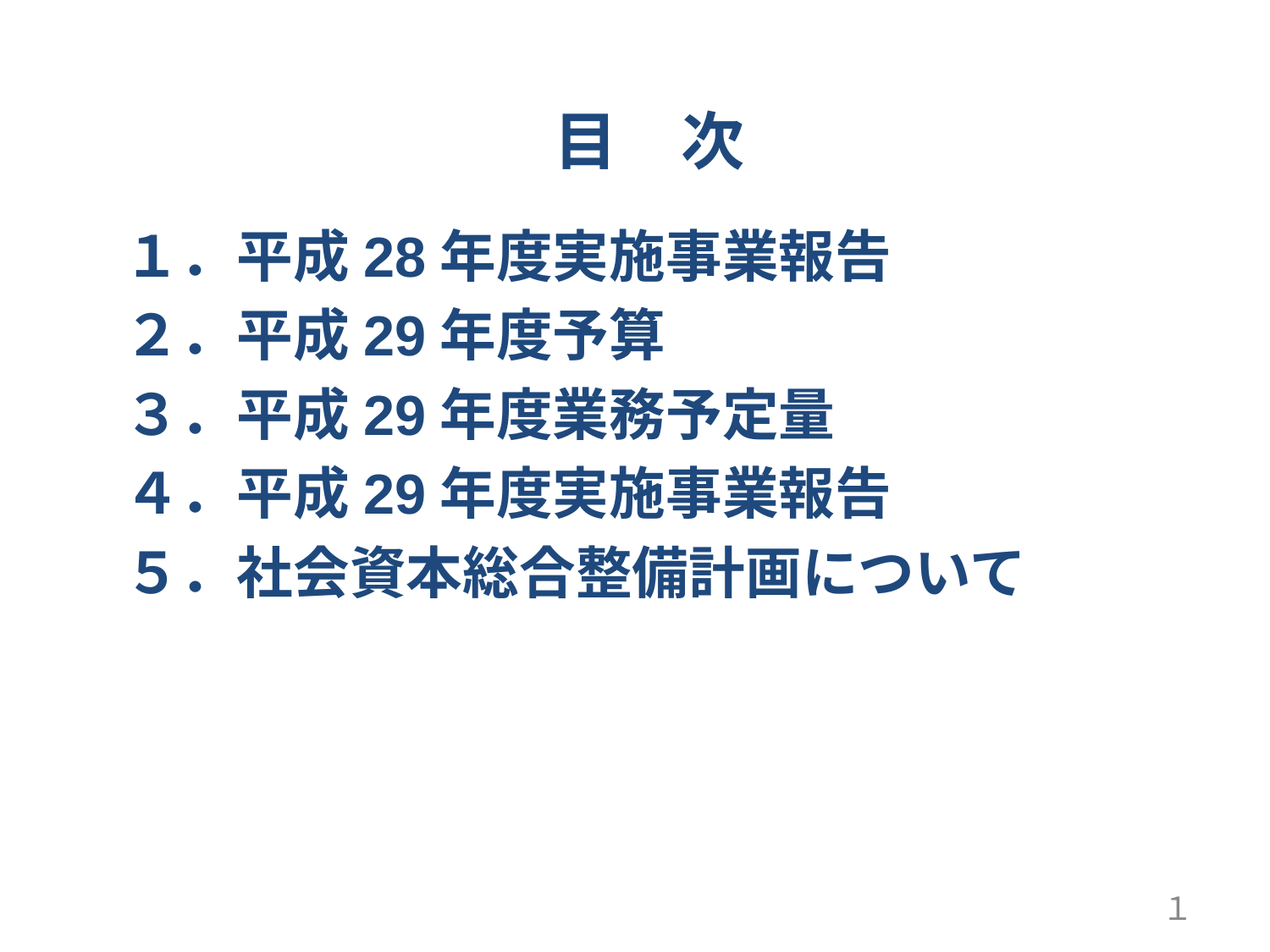

目　次
１．平成28年度実施事業報告
２．平成29年度予算
３．平成29年度業務予定量
４．平成29年度実施事業報告
５．社会資本総合整備計画について

１